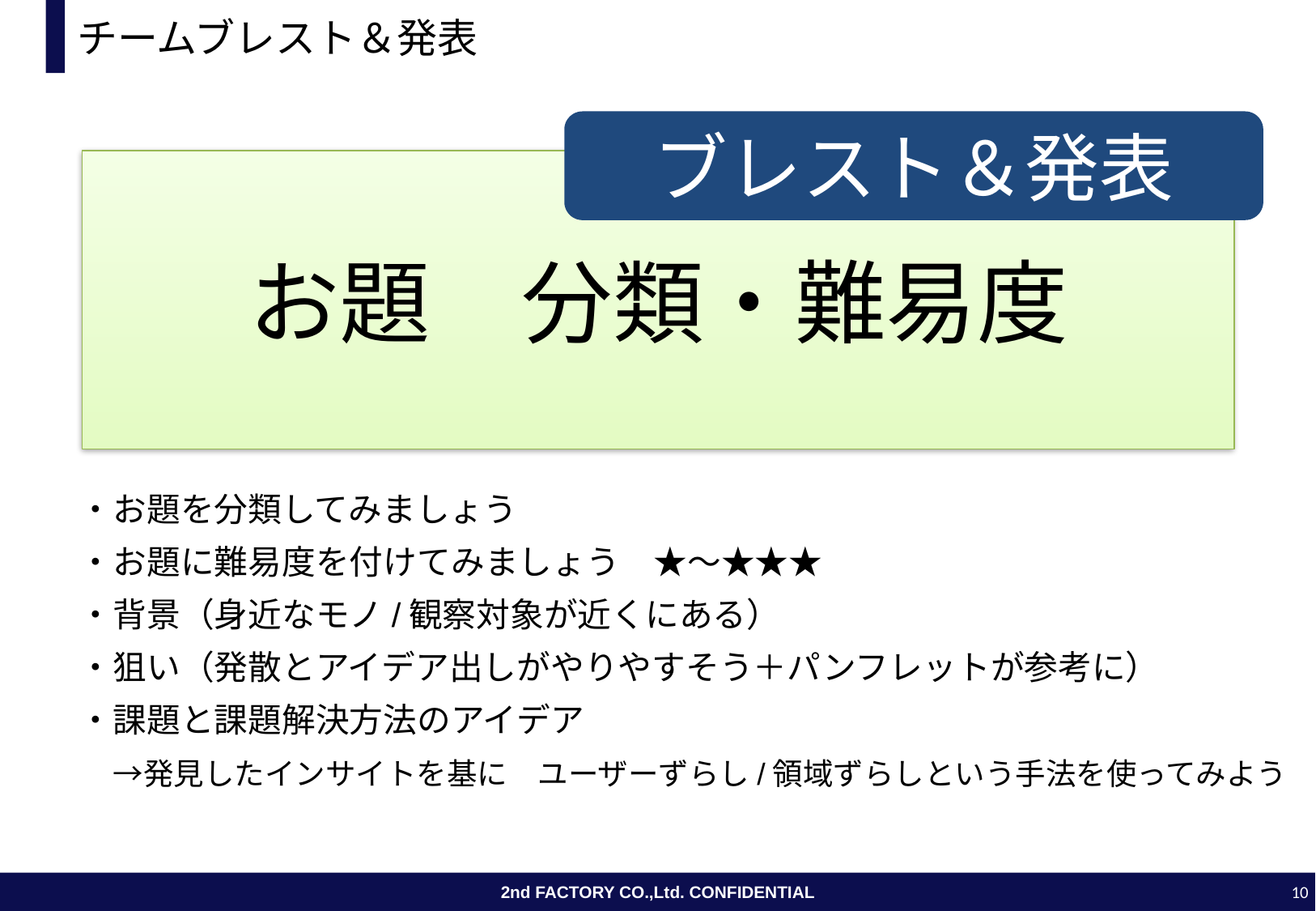

# チームブレスト＆発表
ブレスト＆発表
お題　分類・難易度
・お題を分類してみましょう
・お題に難易度を付けてみましょう　★～★★★
・背景（身近なモノ/観察対象が近くにある）
・狙い（発散とアイデア出しがやりやすそう＋パンフレットが参考に）
・課題と課題解決方法のアイデア
　→発見したインサイトを基に　ユーザーずらし/領域ずらしという手法を使ってみよう